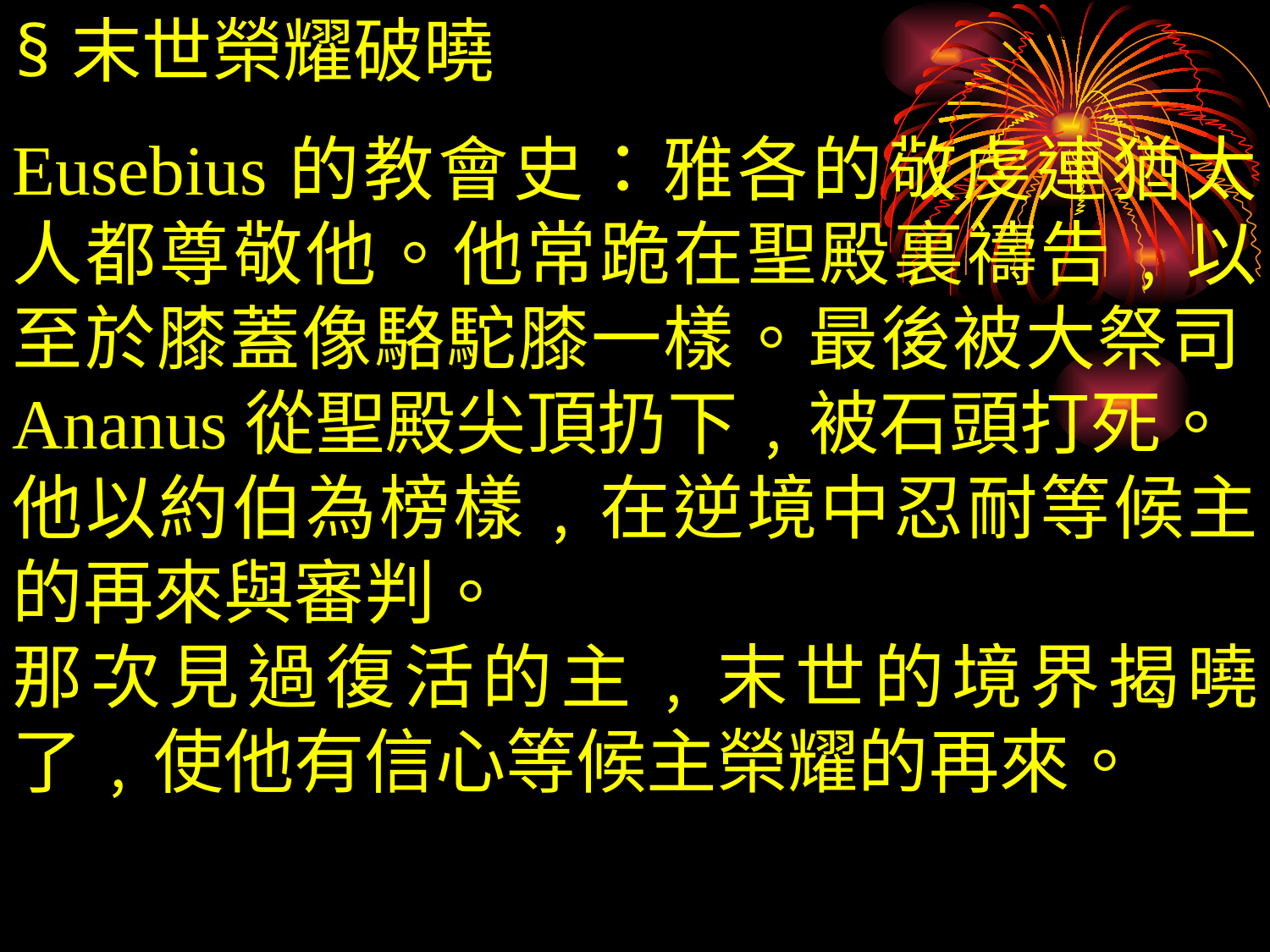

§末世榮耀破曉

Eusebius的教會史：雅各的敬虔連猶太人都尊敬他。他常跪在聖殿裏禱告﹐以至於膝蓋像駱駝膝一樣。最後被大祭司Ananus從聖殿尖頂扔下﹐被石頭打死。
他以約伯為榜樣﹐在逆境中忍耐等候主的再來與審判。
那次見過復活的主﹐末世的境界揭曉了﹐使他有信心等候主榮耀的再來。